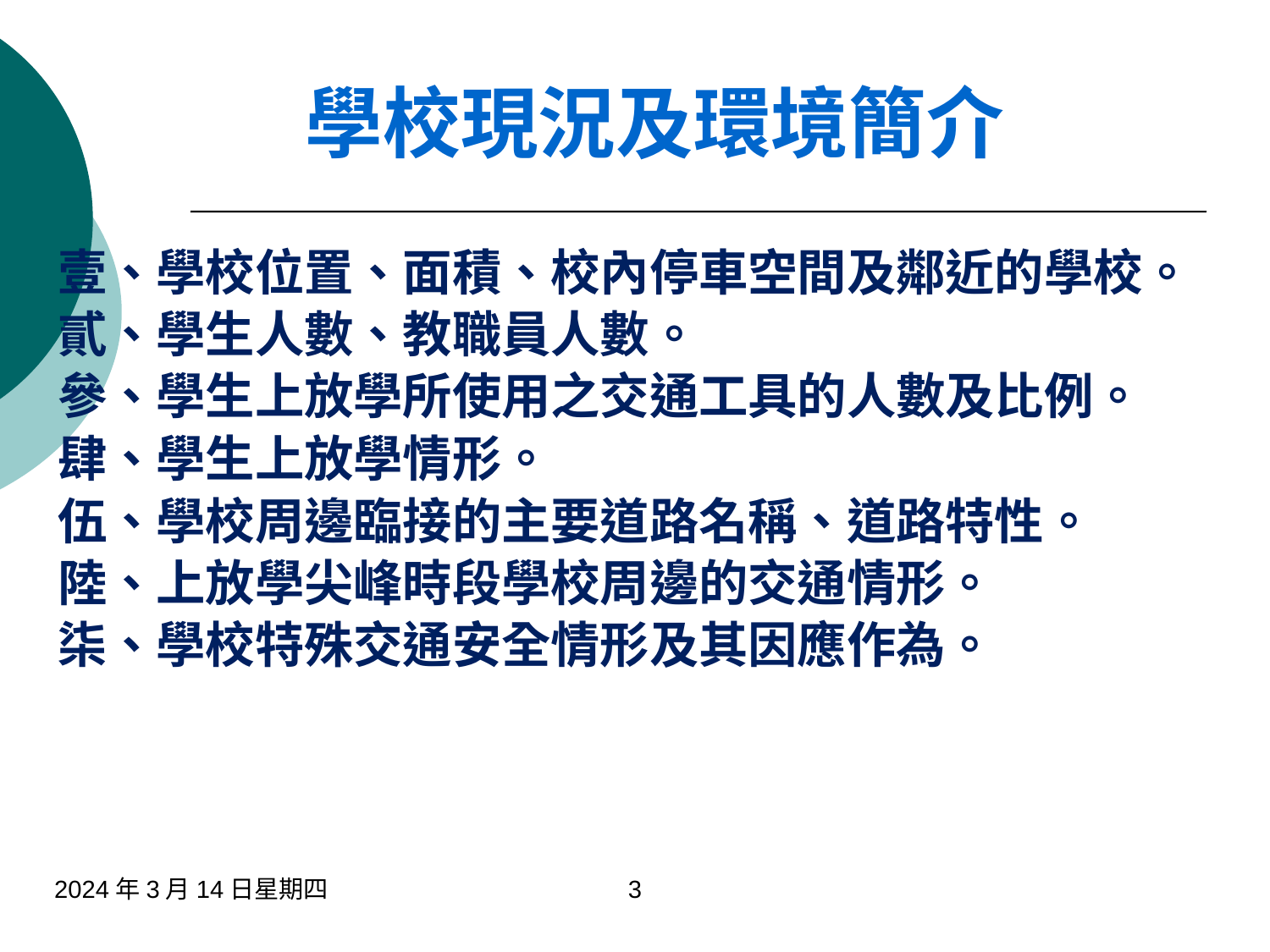

學校現況及環境簡介
壹、學校位置、面積、校內停車空間及鄰近的學校。
貳、學生人數、教職員人數。
參、學生上放學所使用之交通工具的人數及比例。
肆、學生上放學情形。
伍、學校周邊臨接的主要道路名稱、道路特性。
陸、上放學尖峰時段學校周邊的交通情形。
柒、學校特殊交通安全情形及其因應作為。

2024年3月14日星期四
3